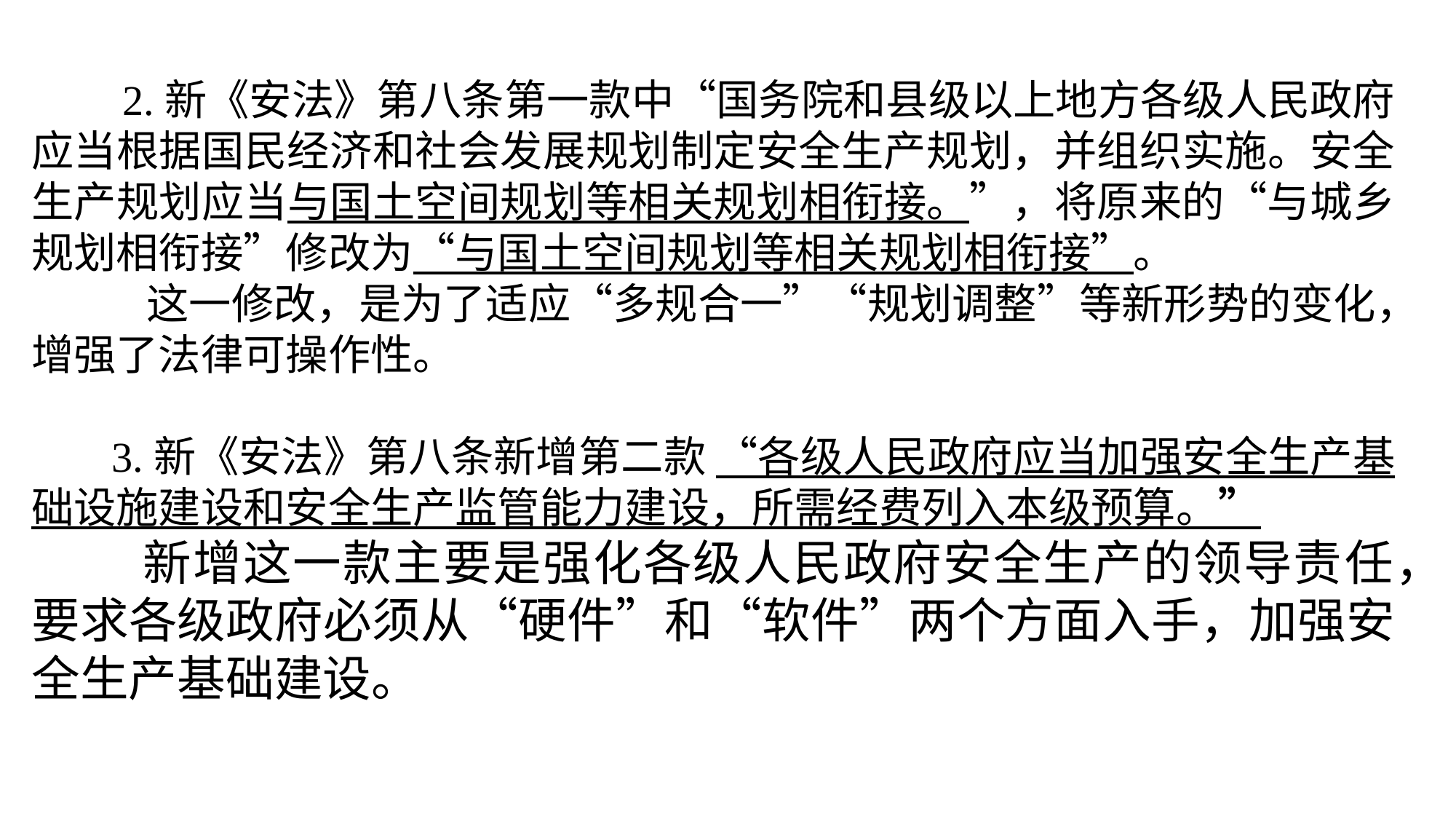

2.新《安法》第八条第一款中“国务院和县级以上地方各级人民政府应当根据国民经济和社会发展规划制定安全生产规划，并组织实施。安全生产规划应当与国土空间规划等相关规划相衔接。”，将原来的“与城乡规划相衔接”修改为“与国土空间规划等相关规划相衔接”。
      这一修改，是为了适应“多规合一”“规划调整”等新形势的变化，增强了法律可操作性。

   3.新《安法》第八条新增第二款 “各级人民政府应当加强安全生产基础设施建设和安全生产监管能力建设，所需经费列入本级预算。”
    新增这一款主要是强化各级人民政府安全生产的领导责任，要求各级政府必须从“硬件”和“软件”两个方面入手，加强安全生产基础建设。